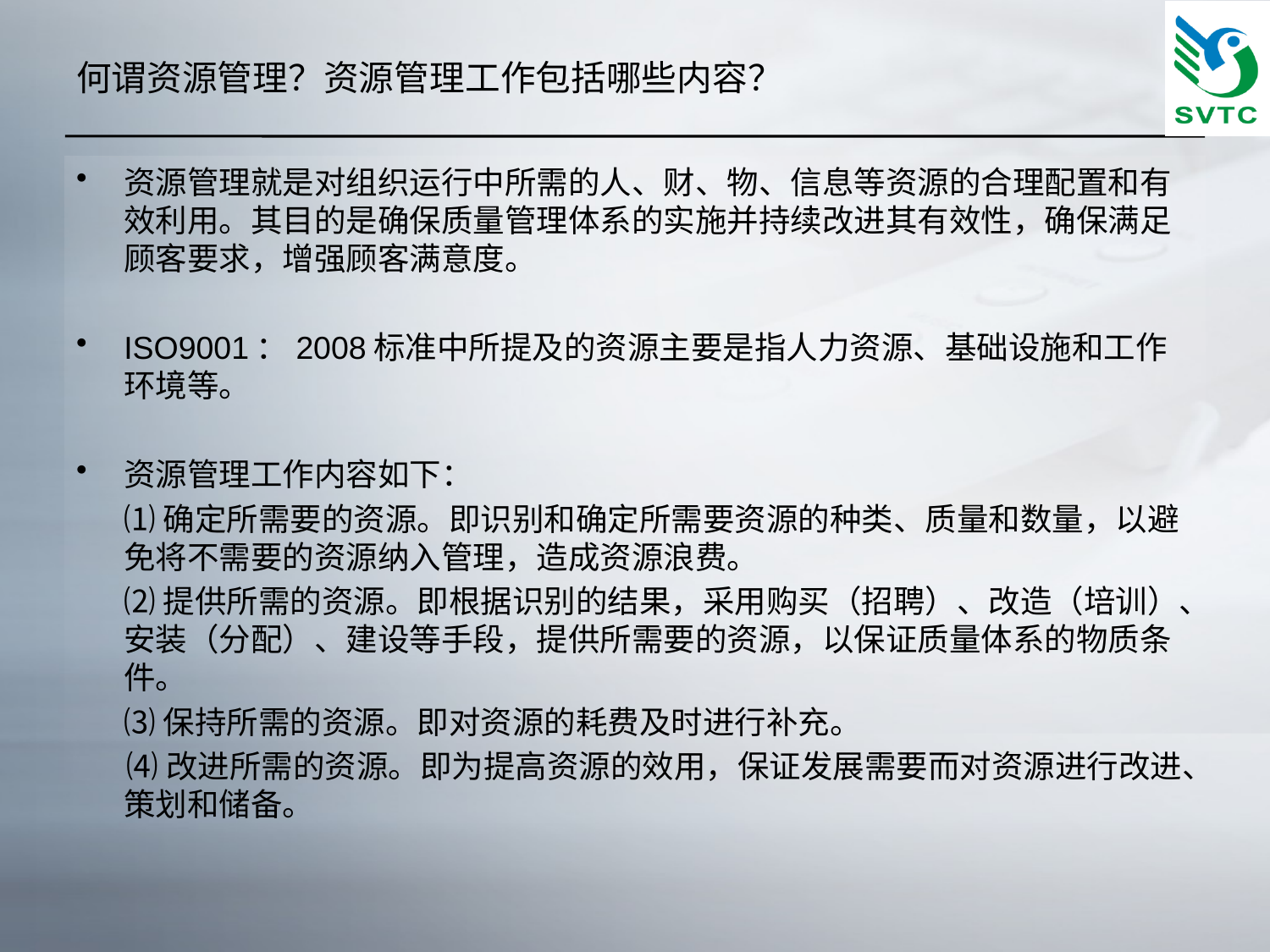

# 何谓资源管理？资源管理工作包括哪些内容？
资源管理就是对组织运行中所需的人、财、物、信息等资源的合理配置和有效利用。其目的是确保质量管理体系的实施并持续改进其有效性，确保满足顾客要求，增强顾客满意度。

ISO9001：2008标准中所提及的资源主要是指人力资源、基础设施和工作环境等。

资源管理工作内容如下：
	⑴确定所需要的资源。即识别和确定所需要资源的种类、质量和数量，以避免将不需要的资源纳入管理，造成资源浪费。
	⑵提供所需的资源。即根据识别的结果，采用购买（招聘）、改造（培训）、安装（分配）、建设等手段，提供所需要的资源，以保证质量体系的物质条件。
	⑶保持所需的资源。即对资源的耗费及时进行补充。
       ⑷改进所需的资源。即为提高资源的效用，保证发展需要而对资源进行改进、策划和储备。